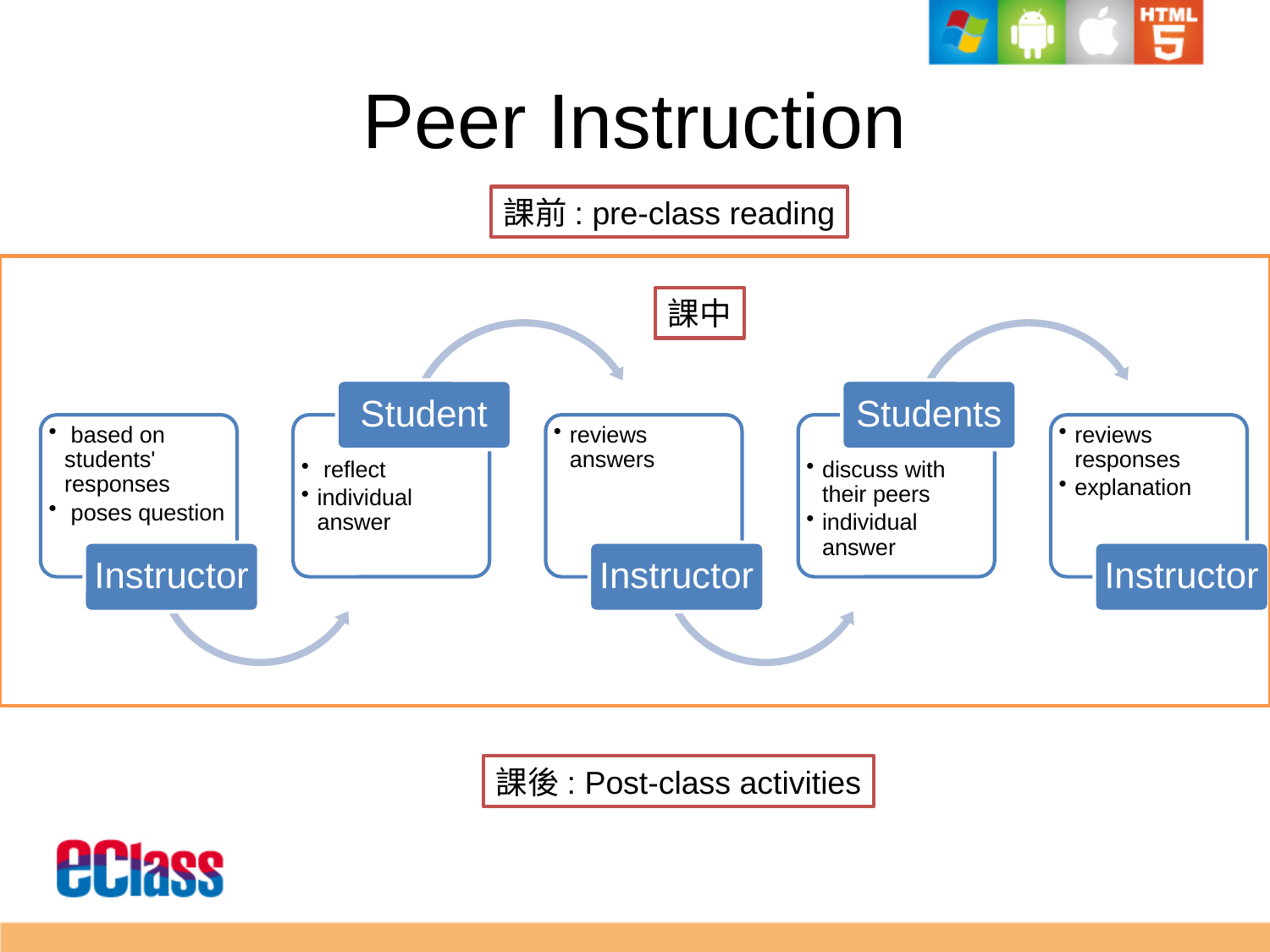

# Peer Instruction
課前: pre-class reading
 based on students' responses
 poses question
Instructor
 reflect
individual answer
Student
reviews answers
Instructor
discuss with their peers
individual answer
Students
reviews responses
explanation
Instructor

課中
課後: Post-class activities